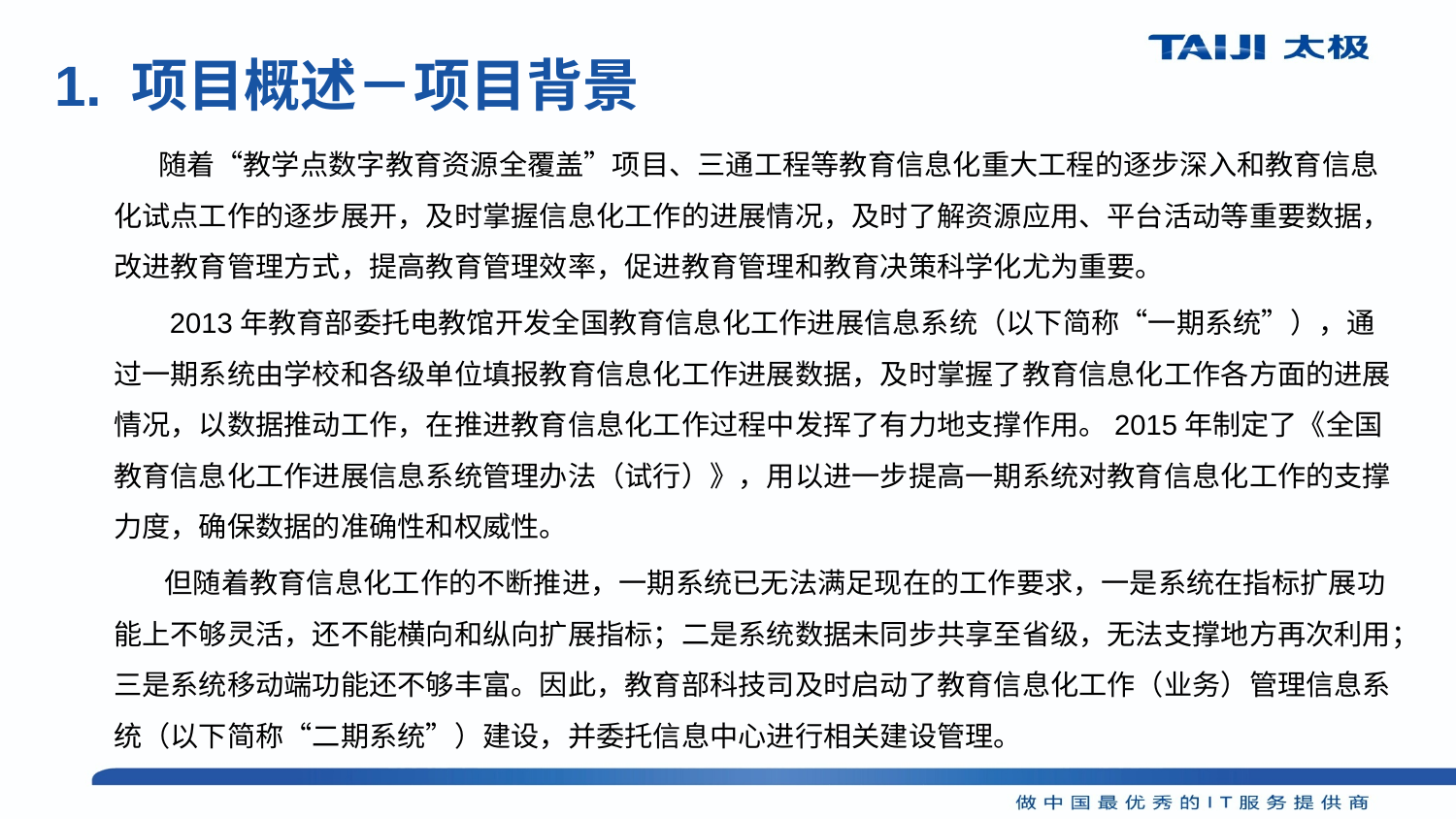

1. 项目概述－项目背景
      随着“教学点数字教育资源全覆盖”项目、三通工程等教育信息化重大工程的逐步深入和教育信息化试点工作的逐步展开，及时掌握信息化工作的进展情况，及时了解资源应用、平台活动等重要数据，改进教育管理方式，提高教育管理效率，促进教育管理和教育决策科学化尤为重要。
       2013年教育部委托电教馆开发全国教育信息化工作进展信息系统（以下简称“一期系统”），通过一期系统由学校和各级单位填报教育信息化工作进展数据，及时掌握了教育信息化工作各方面的进展情况，以数据推动工作，在推进教育信息化工作过程中发挥了有力地支撑作用。2015年制定了《全国教育信息化工作进展信息系统管理办法（试行）》，用以进一步提高一期系统对教育信息化工作的支撑力度，确保数据的准确性和权威性。
       但随着教育信息化工作的不断推进，一期系统已无法满足现在的工作要求，一是系统在指标扩展功能上不够灵活，还不能横向和纵向扩展指标；二是系统数据未同步共享至省级，无法支撑地方再次利用；三是系统移动端功能还不够丰富。因此，教育部科技司及时启动了教育信息化工作（业务）管理信息系统（以下简称“二期系统”）建设，并委托信息中心进行相关建设管理。